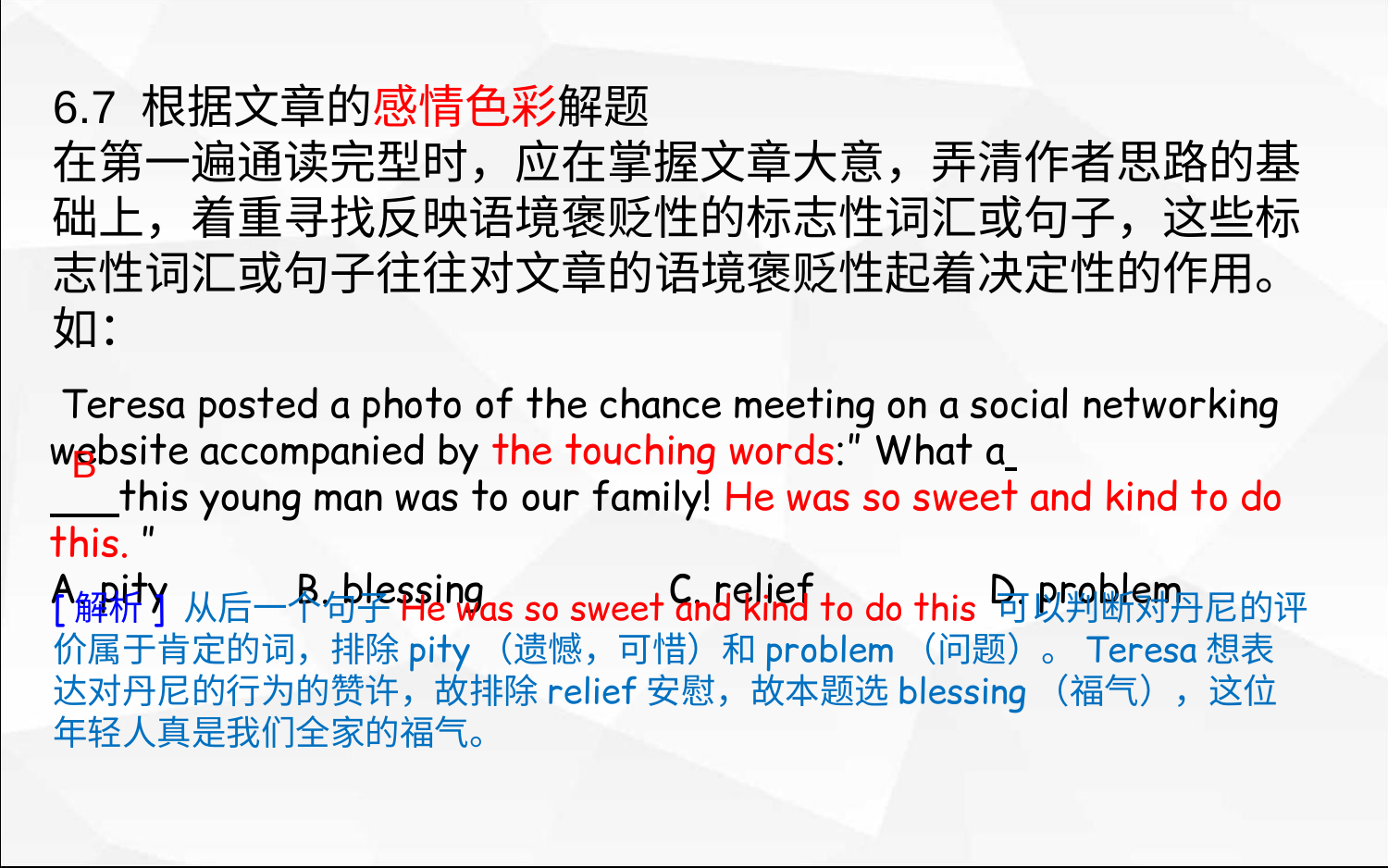

6.7 根据文章的感情色彩解题
在第一遍通读完型时，应在掌握文章大意，弄清作者思路的基础上，着重寻找反映语境褒贬性的标志性词汇或句子，这些标志性词汇或句子往往对文章的语境褒贬性起着决定性的作用。如：

 Teresa posted a photo of the chance meeting on a social networking website accompanied by the touching words:” What a
      this young man was to our family! He was so sweet and kind to do this. ”
A. pity           B. blessing                C. relief               D. problem

 B
[解析] 从后一个句子He was so sweet and kind to do this 可以判断对丹尼的评价属于肯定的词，排除pity（遗憾，可惜）和problem（问题）。Teresa想表达对丹尼的行为的赞许，故排除relief安慰，故本题选blessing（福气），这位年轻人真是我们全家的福气。